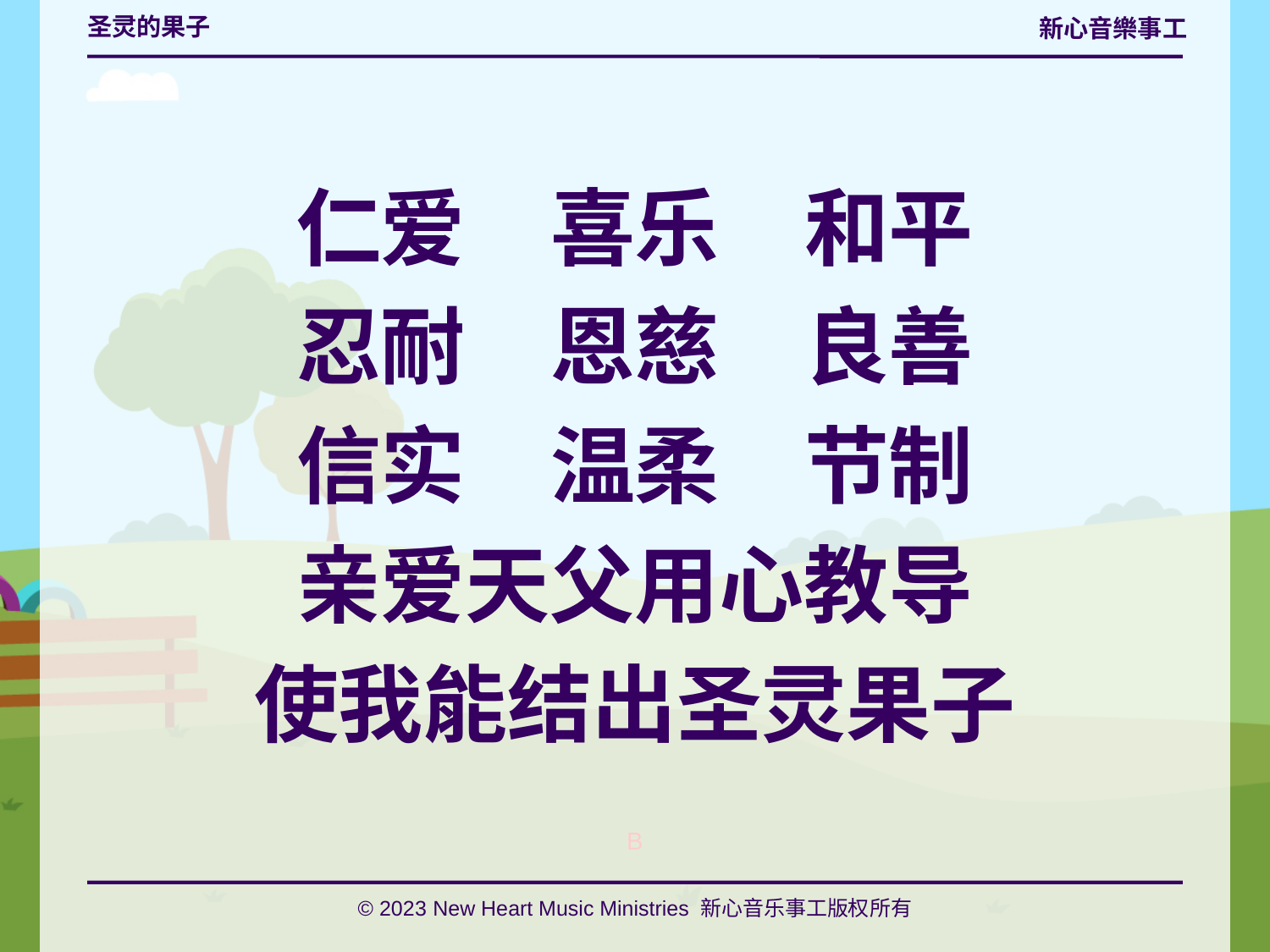

# 圣灵的果子
仁爱	喜乐	和平
忍耐	恩慈	良善
信实	温柔	节制
亲爱天父用心教导
使我能结出圣灵果子
B
© 2023 New Heart Music Ministries 新心音乐事工版权所有